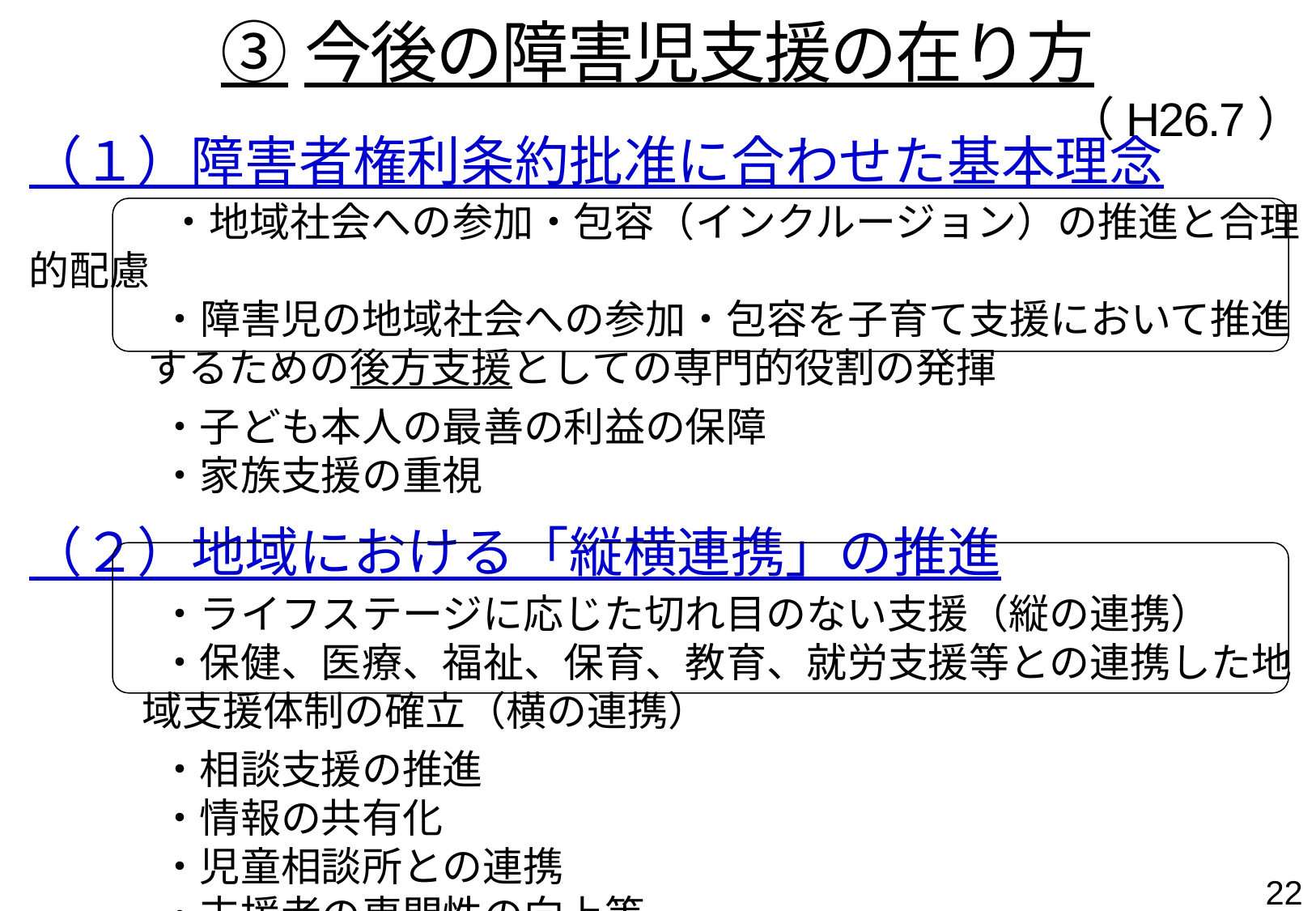

③今後の障害児支援の在り方
（H26.7）
（１）障害者権利条約批准に合わせた基本理念
 　　　・地域社会への参加・包容（インクルージョン）の推進と合理的配慮
　　 　・障害児の地域社会への参加・包容を子育て支援において推進するための後方支援としての専門的役割の発揮
　　　 ・子ども本人の最善の利益の保障
　　　 ・家族支援の重視
（２）地域における「縦横連携」の推進
　　　 ・ライフステージに応じた切れ目のない支援（縦の連携）
　　　 ・保健、医療、福祉、保育、教育、就労支援等との連携した地域支援体制の確立（横の連携）
　　　 ・相談支援の推進
　　 　・情報の共有化
　　 　・児童相談所との連携
　　 　・支援者の専門性の向上等

22